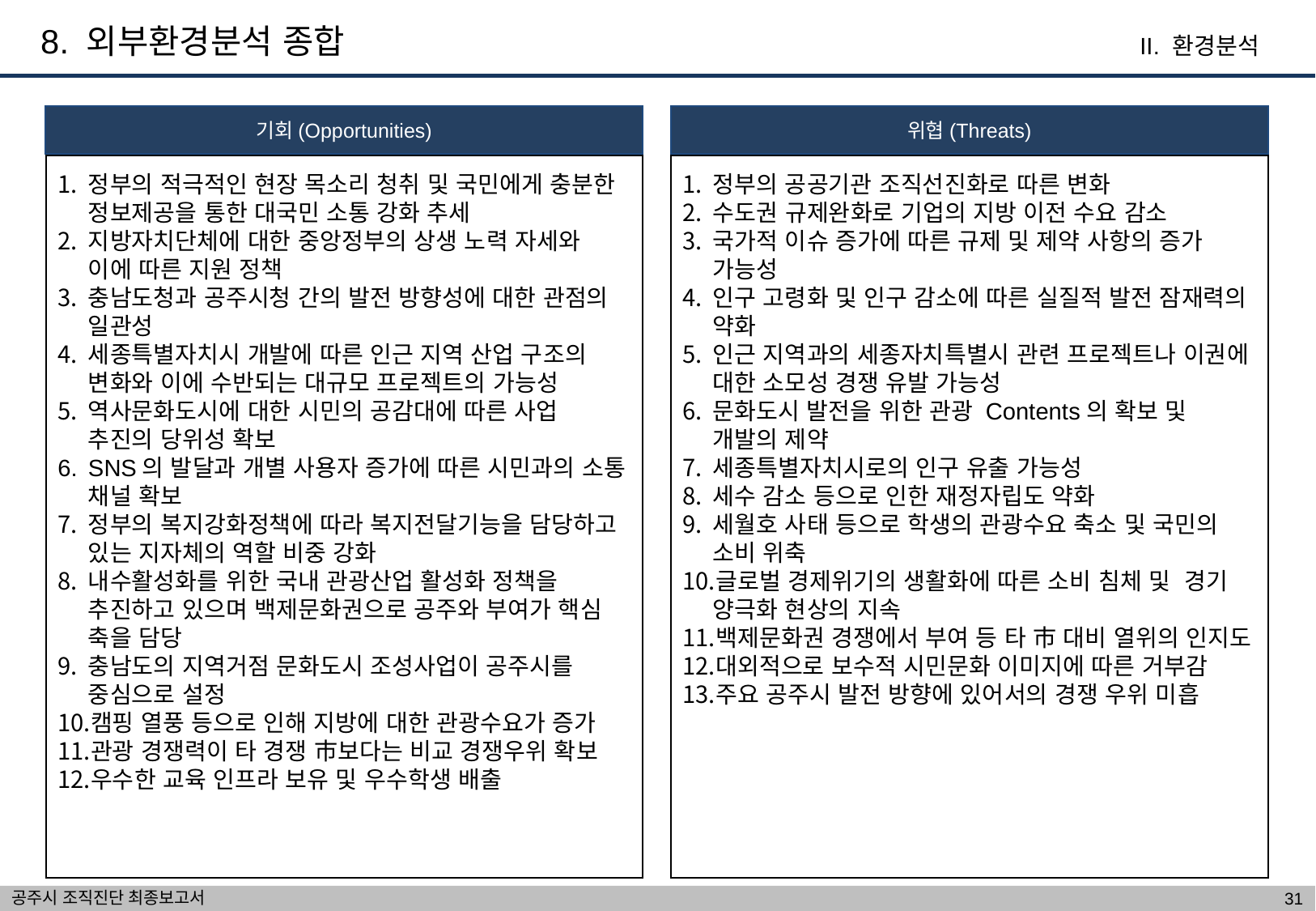

8. 외부환경분석 종합
II. 환경분석
기회(Opportunities)
위협(Threats)
정부의 적극적인 현장 목소리 청취 및 국민에게 충분한 정보제공을 통한 대국민 소통 강화 추세
지방자치단체에 대한 중앙정부의 상생 노력 자세와 이에 따른 지원 정책
충남도청과 공주시청 간의 발전 방향성에 대한 관점의 일관성
세종특별자치시 개발에 따른 인근 지역 산업 구조의 변화와 이에 수반되는 대규모 프로젝트의 가능성
역사문화도시에 대한 시민의 공감대에 따른 사업 추진의 당위성 확보
SNS의 발달과 개별 사용자 증가에 따른 시민과의 소통 채널 확보
정부의 복지강화정책에 따라 복지전달기능을 담당하고 있는 지자체의 역할 비중 강화
내수활성화를 위한 국내 관광산업 활성화 정책을 추진하고 있으며 백제문화권으로 공주와 부여가 핵심 축을 담당
충남도의 지역거점 문화도시 조성사업이 공주시를 중심으로 설정
캠핑 열풍 등으로 인해 지방에 대한 관광수요가 증가
관광 경쟁력이 타 경쟁 市보다는 비교 경쟁우위 확보
우수한 교육 인프라 보유 및 우수학생 배출
정부의 공공기관 조직선진화로 따른 변화
수도권 규제완화로 기업의 지방 이전 수요 감소
국가적 이슈 증가에 따른 규제 및 제약 사항의 증가 가능성
인구 고령화 및 인구 감소에 따른 실질적 발전 잠재력의 약화
인근 지역과의 세종자치특별시 관련 프로젝트나 이권에 대한 소모성 경쟁 유발 가능성
문화도시 발전을 위한 관광 Contents의 확보 및 개발의 제약
세종특별자치시로의 인구 유출 가능성
세수 감소 등으로 인한 재정자립도 약화
세월호 사태 등으로 학생의 관광수요 축소 및 국민의 소비 위축
글로벌 경제위기의 생활화에 따른 소비 침체 및  경기 양극화 현상의 지속
백제문화권 경쟁에서 부여 등 타 市 대비 열위의 인지도
대외적으로 보수적 시민문화 이미지에 따른 거부감
주요 공주시 발전 방향에 있어서의 경쟁 우위 미흡